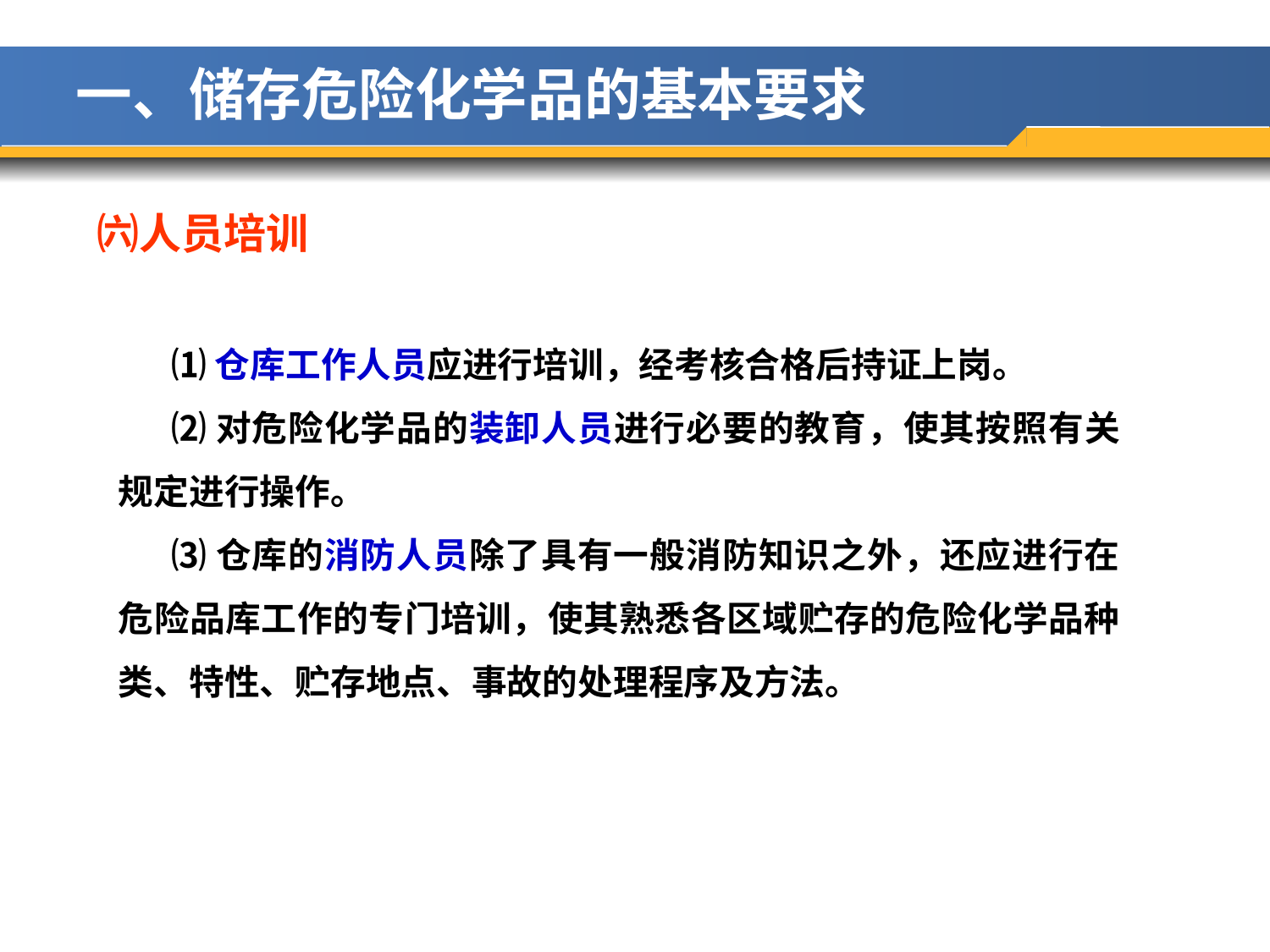

一、储存危险化学品的基本要求

㈥人员培训

⑴仓库工作人员应进行培训，经考核合格后持证上岗。
⑵对危险化学品的装卸人员进行必要的教育，使其按照有关规定进行操作。
⑶仓库的消防人员除了具有一般消防知识之外，还应进行在危险品库工作的专门培训，使其熟悉各区域贮存的危险化学品种类、特性、贮存地点、事故的处理程序及方法。